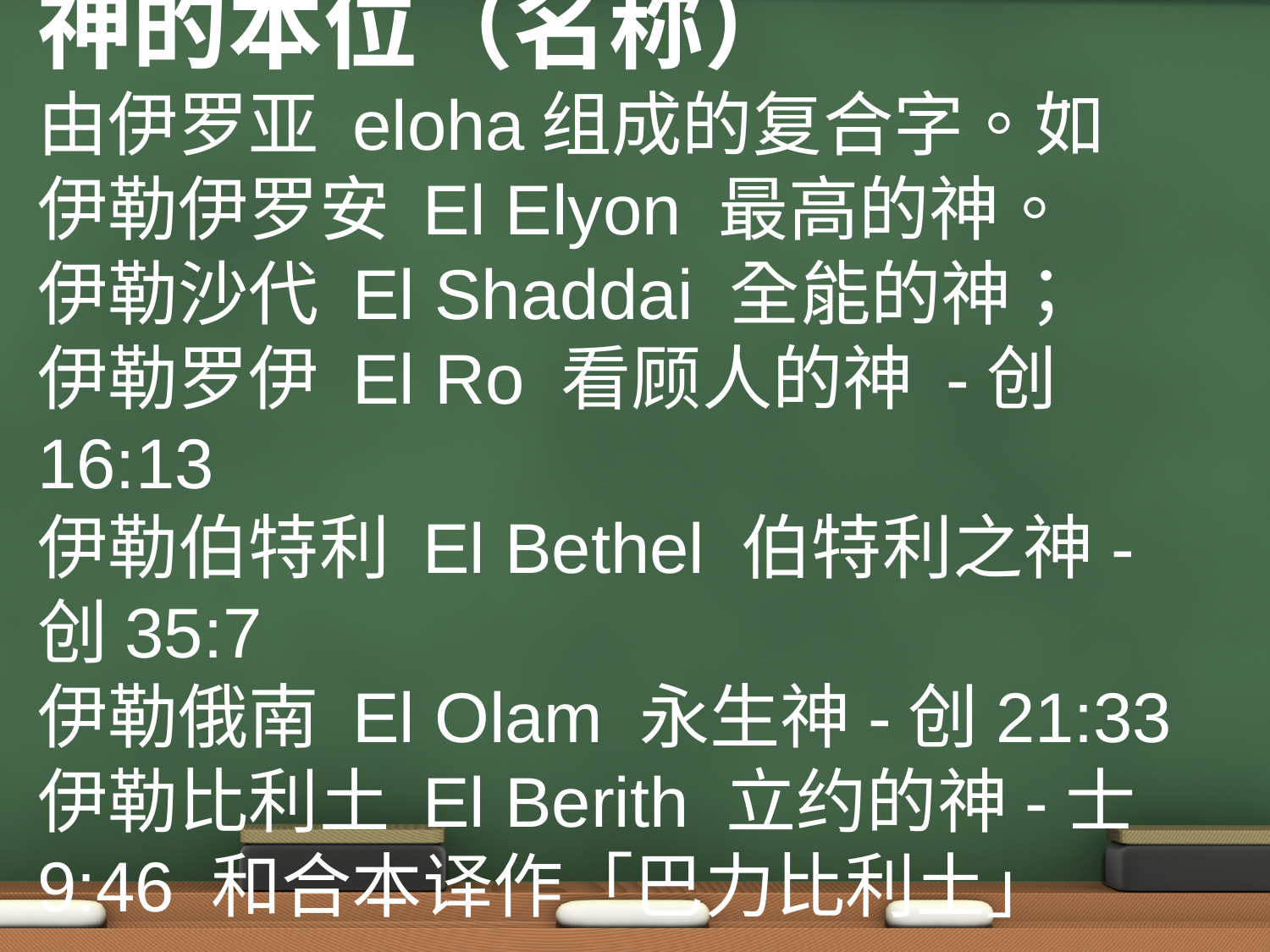

神的本位（名称）
由伊罗亚 eloha组成的复合字。如
伊勒伊罗安 El Elyon 最高的神。
伊勒沙代 El Shaddai 全能的神；
伊勒罗伊 El Ro 看顾人的神 -创16:13
伊勒伯特利 El Bethel 伯特利之神-创35:7
伊勒俄南 El Olam 永生神-创21:33
伊勒比利土 El Berith 立约的神-士9:46 和合本译作「巴力比利土」